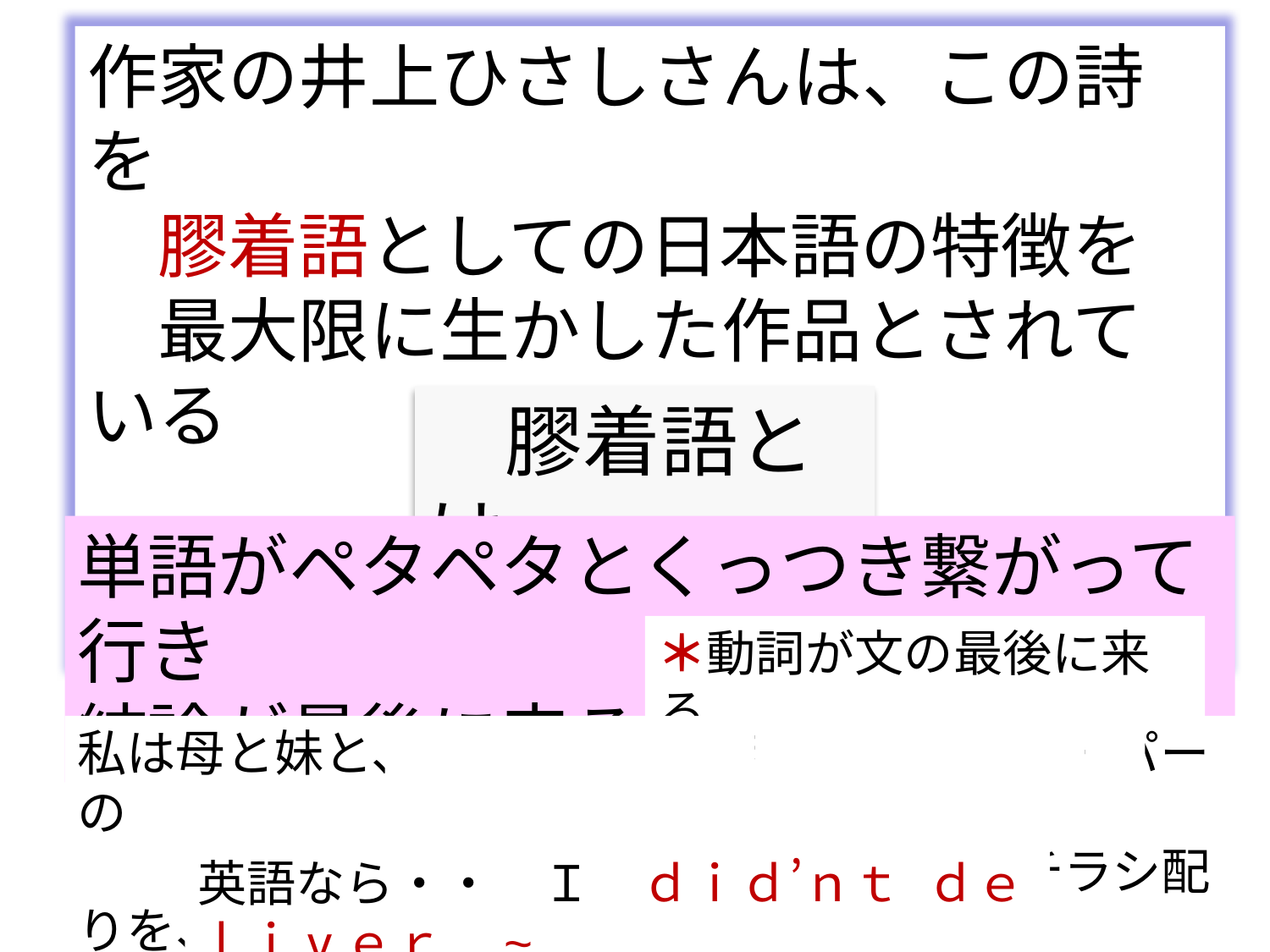

作家の井上ひさしさんは、この詩を
　膠着語としての日本語の特徴を
　最大限に生かした作品とされている
『宮澤賢治に聞く』より
　膠着語とは
単語がペタペタとくっつき繋がって行き
結論が最後に来る
＊動詞が文の最後に来る
私は母と妹と、家の近くにできた、大きなスーパーの
　　　　　　　　　　　　　　　　　　　チラシ配りを、しなかった

英語なら・・　Ｉ　ｄｉｄ’ｎｔ　ｄｅｌｉvｅｒ　~